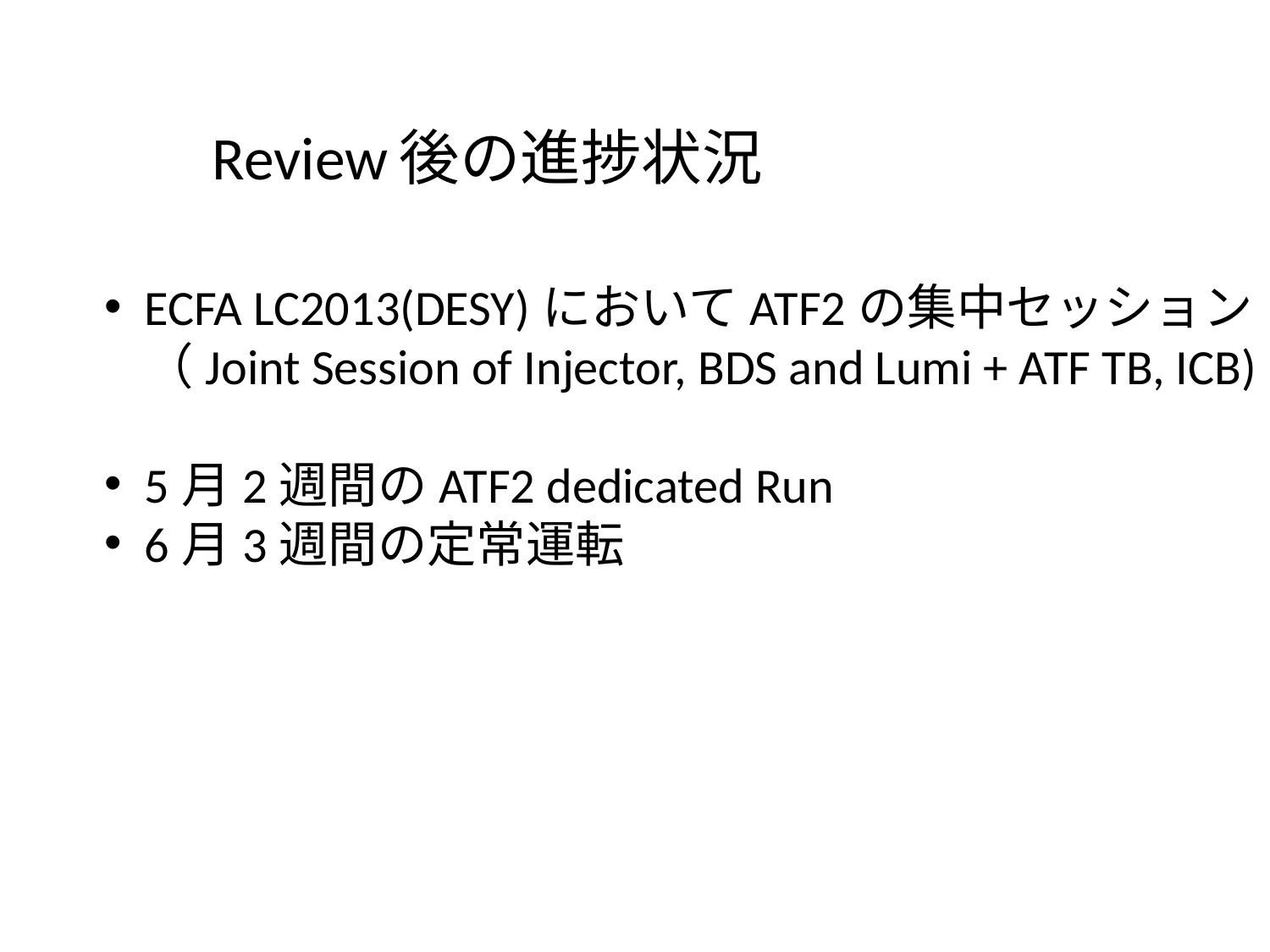

# Review後の進捗状況
ECFA LC2013(DESY)においてATF2の集中セッション
（Joint Session of Injector, BDS and Lumi + ATF TB, ICB)

5月2週間のATF2 dedicated Run
6月3週間の定常運転